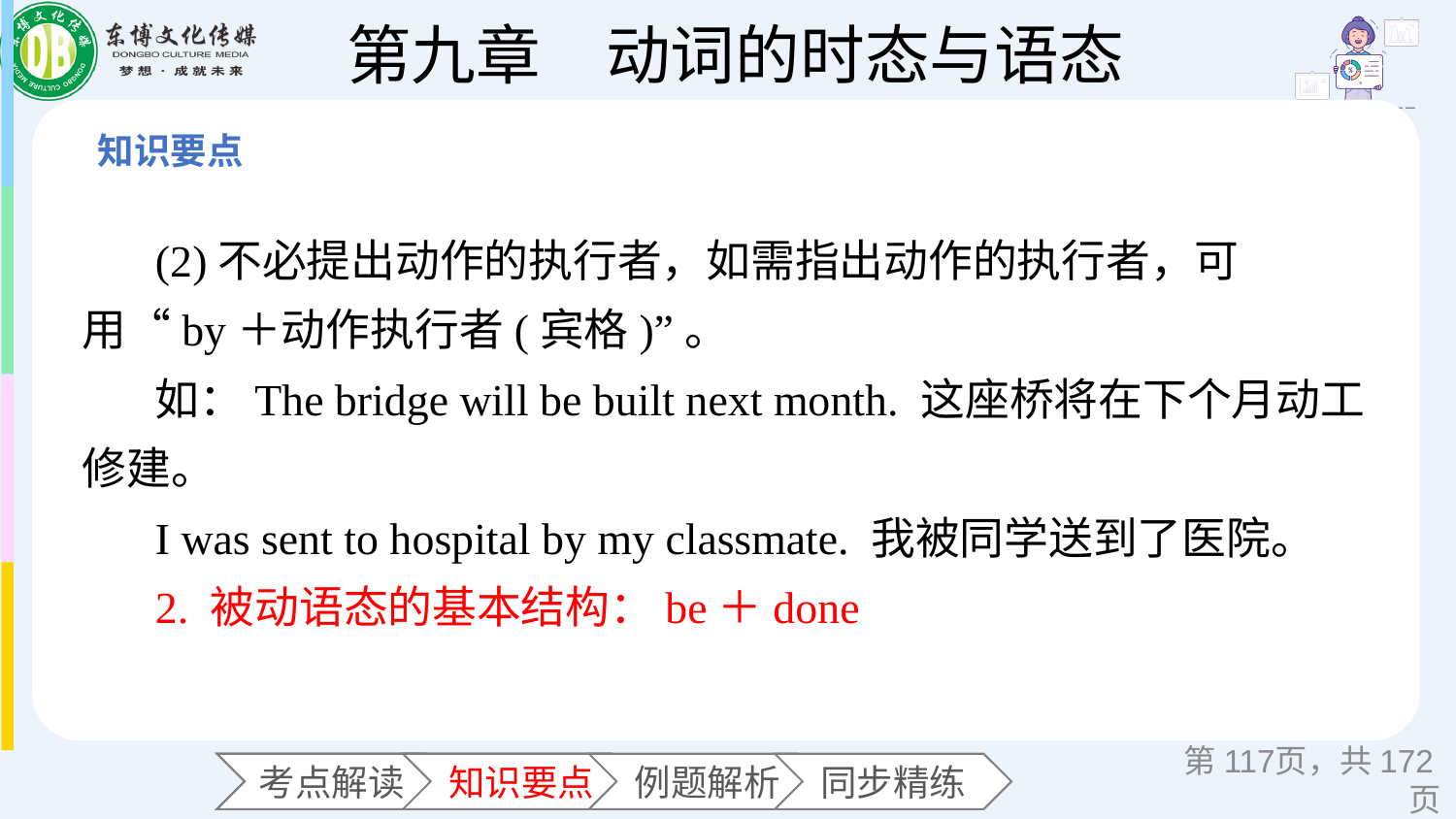

(2)不必提出动作的执行者，如需指出动作的执行者，可用“by＋动作执行者(宾格)”。
如：The bridge will be built next month. 这座桥将在下个月动工修建。
I was sent to hospital by my classmate. 我被同学送到了医院。
2. 被动语态的基本结构：be＋done
第117页，共172页